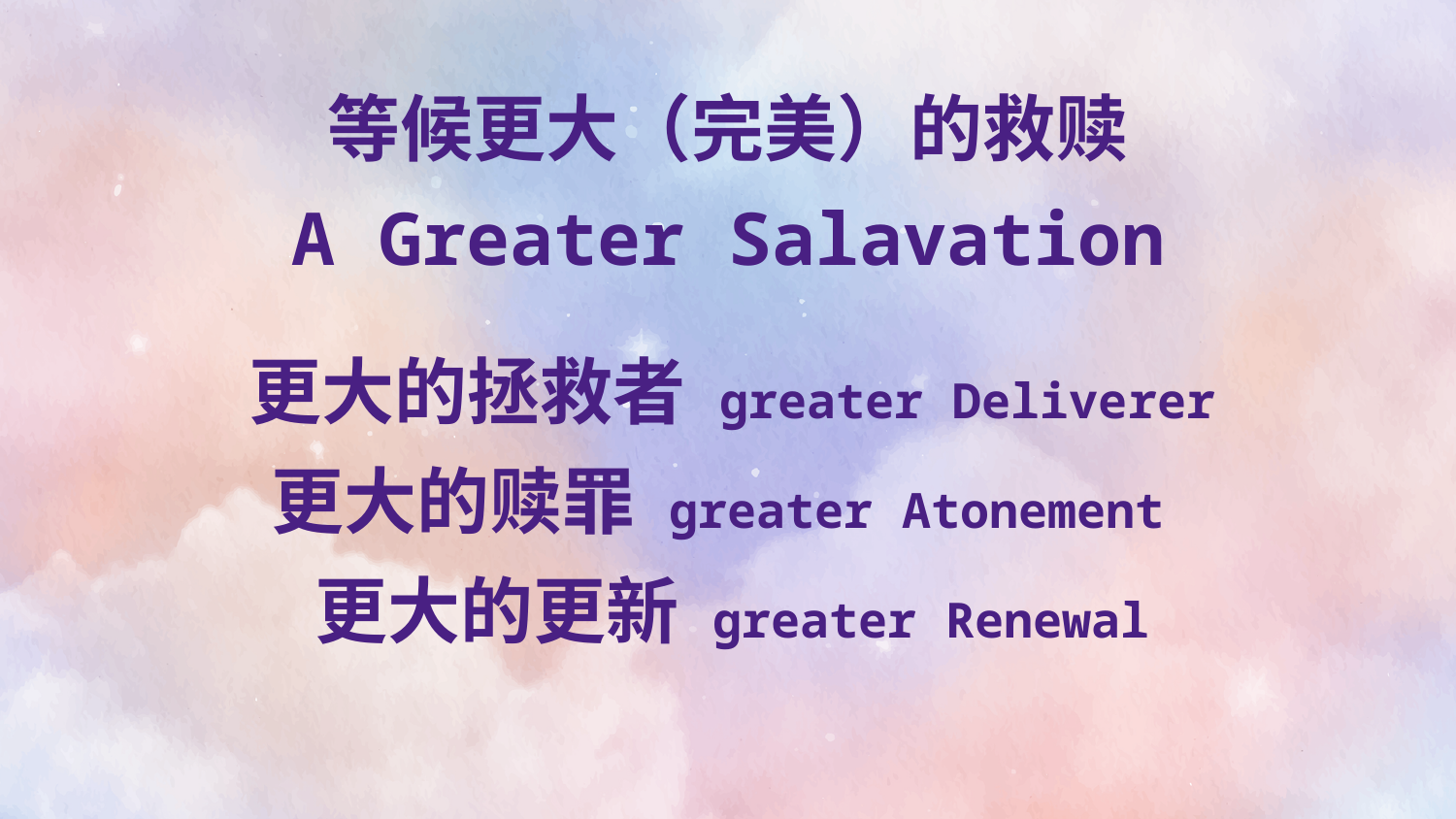

等候更大（完美）的救赎
A Greater Salavation
更大的拯救者 greater Deliverer
更大的赎罪 greater Atonement
更大的更新 greater Renewal